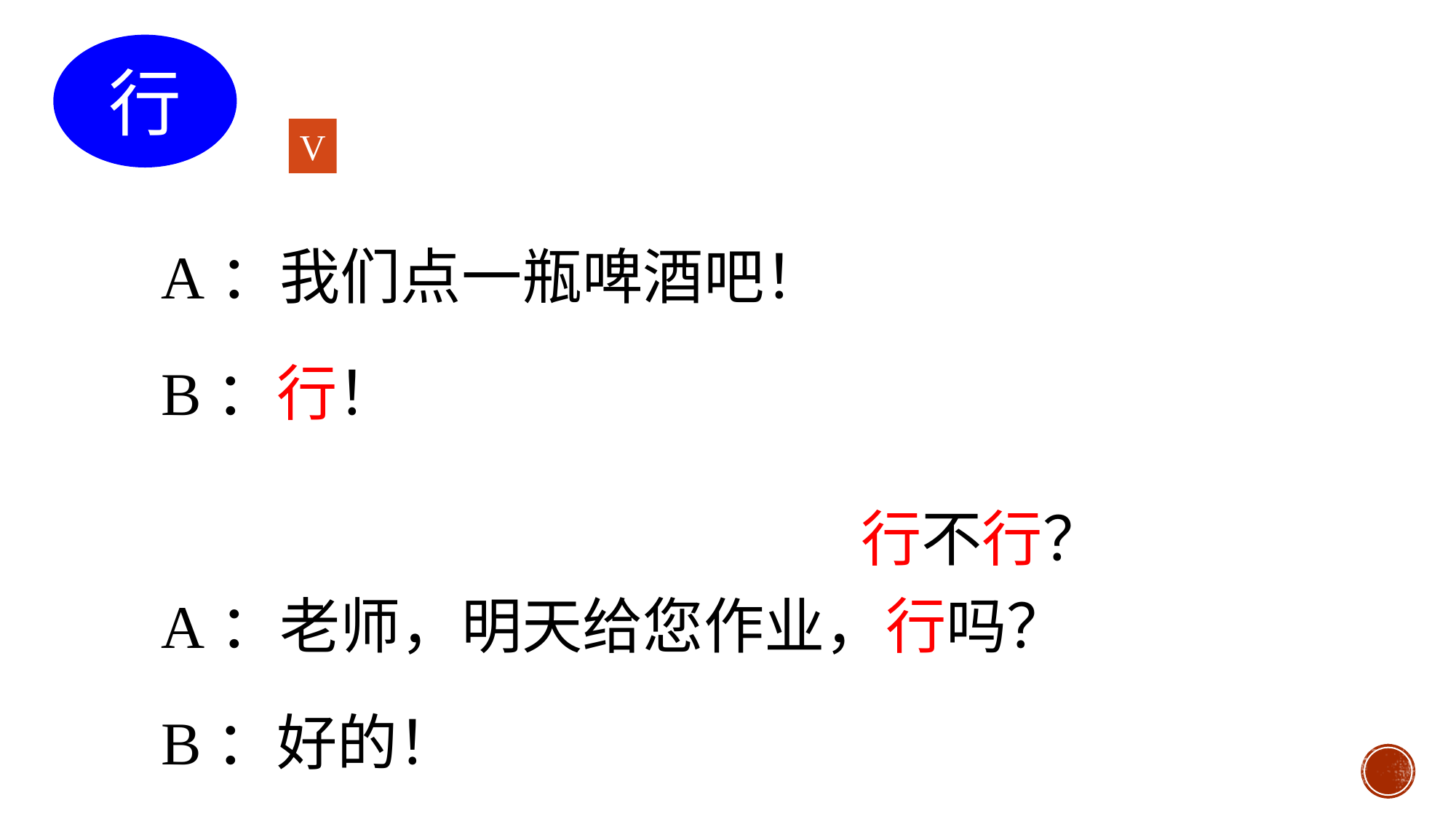

行
V
A：我们点一瓶啤酒吧！
B：行！

A：老师，明天给您作业，行吗？
B：好的！
行不行？